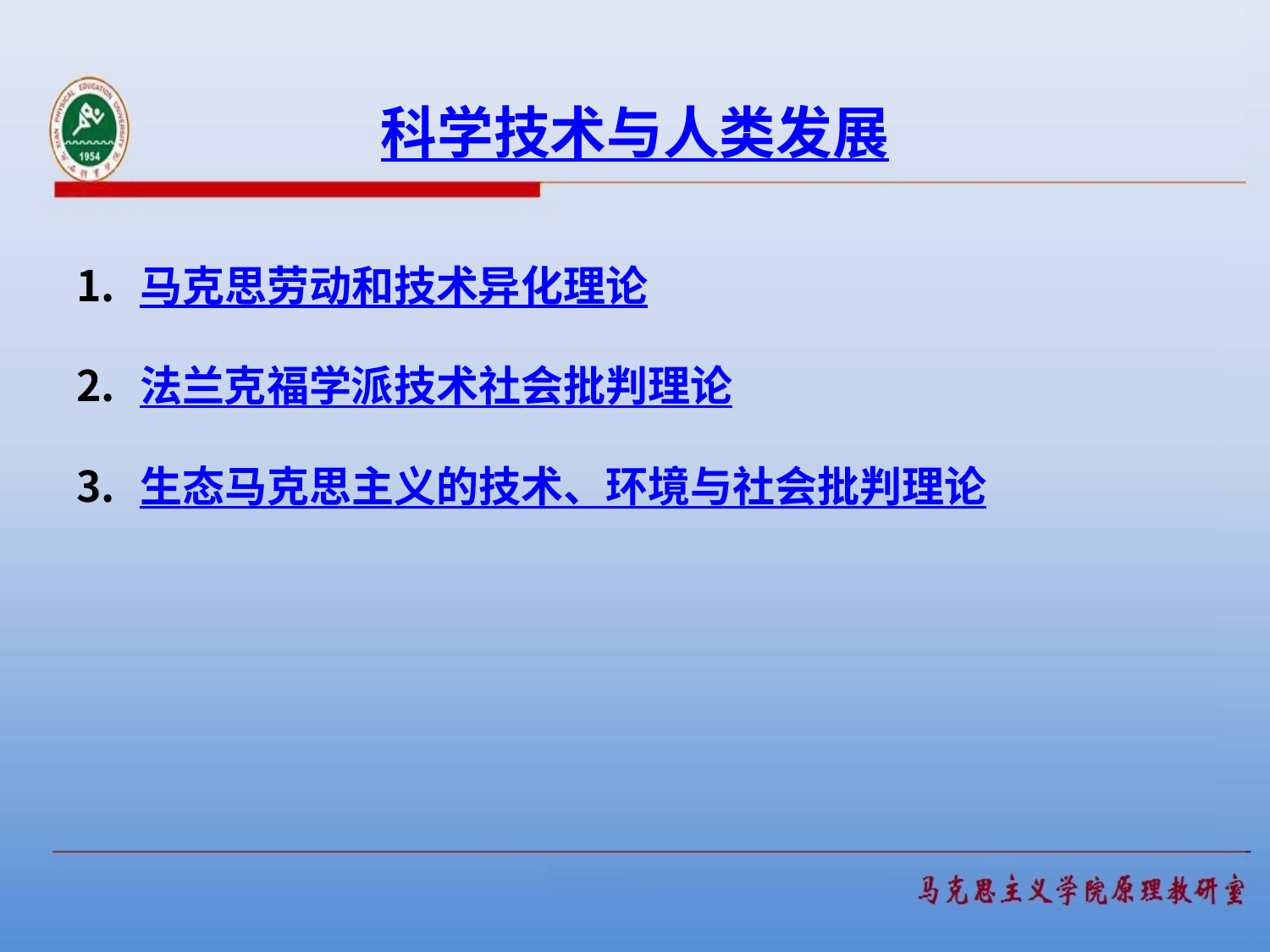

# 科学技术与人类发展
马克思劳动和技术异化理论
法兰克福学派技术社会批判理论
生态马克思主义的技术、环境与社会批判理论